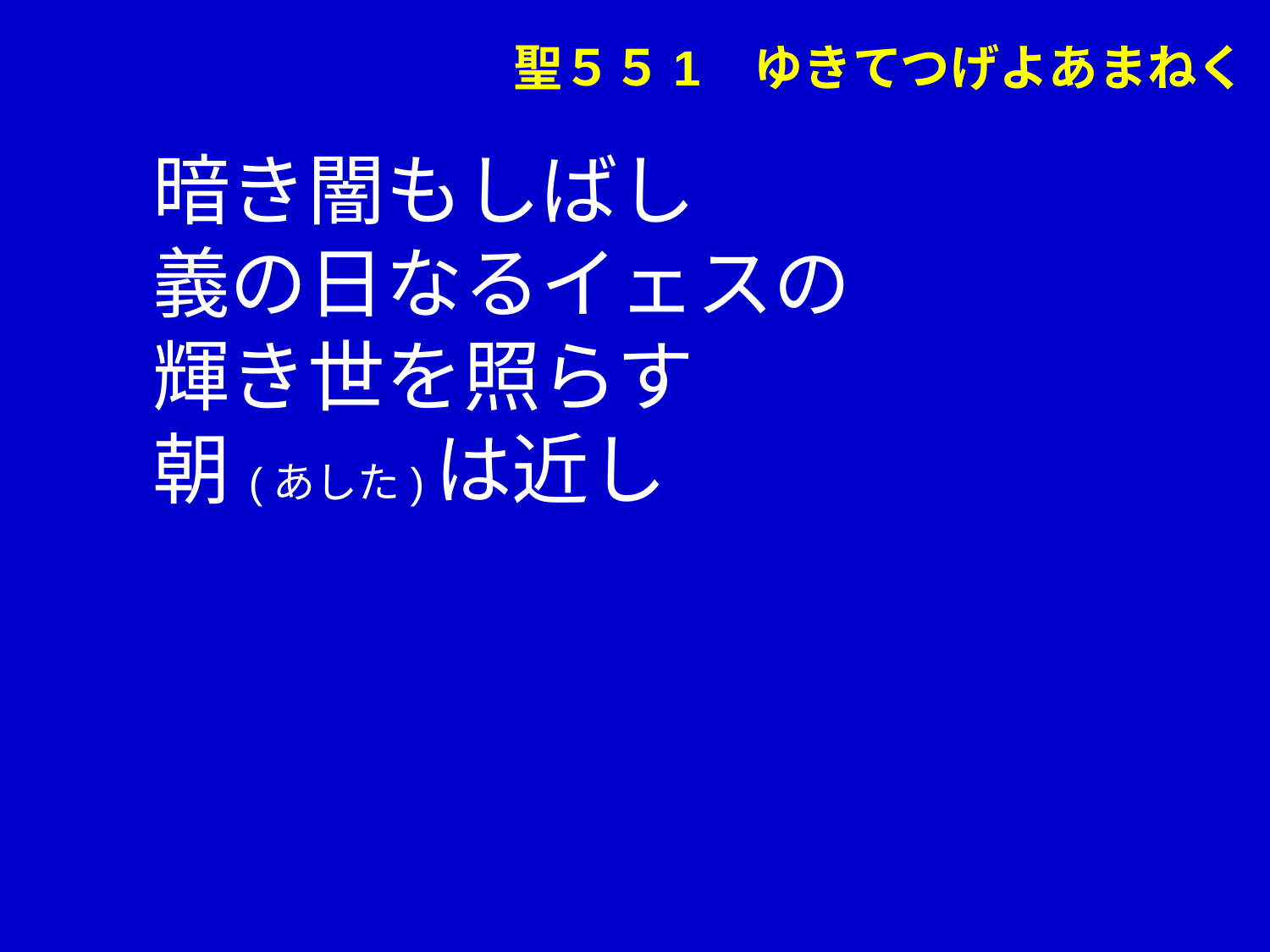

聖５５1   ゆきてつげよあまねく
暗き闇もしばし
義の日なるイェスの
輝き世を照らす
朝(あした)は近し